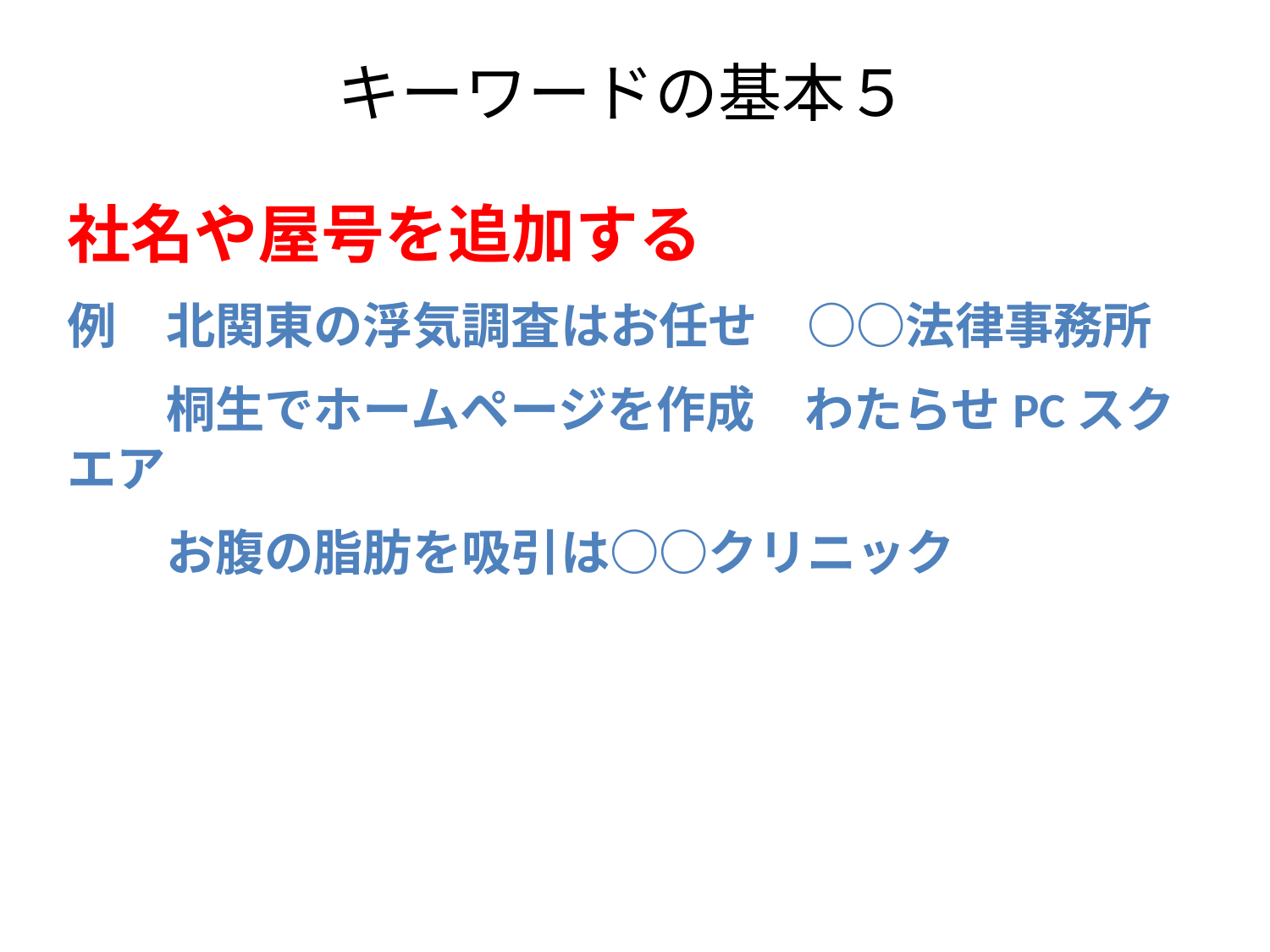

# キーワードの基本５

社名や屋号を追加する
例　北関東の浮気調査はお任せ　○○法律事務所
　　桐生でホームページを作成　わたらせPCスクエア
　　お腹の脂肪を吸引は○○クリニック